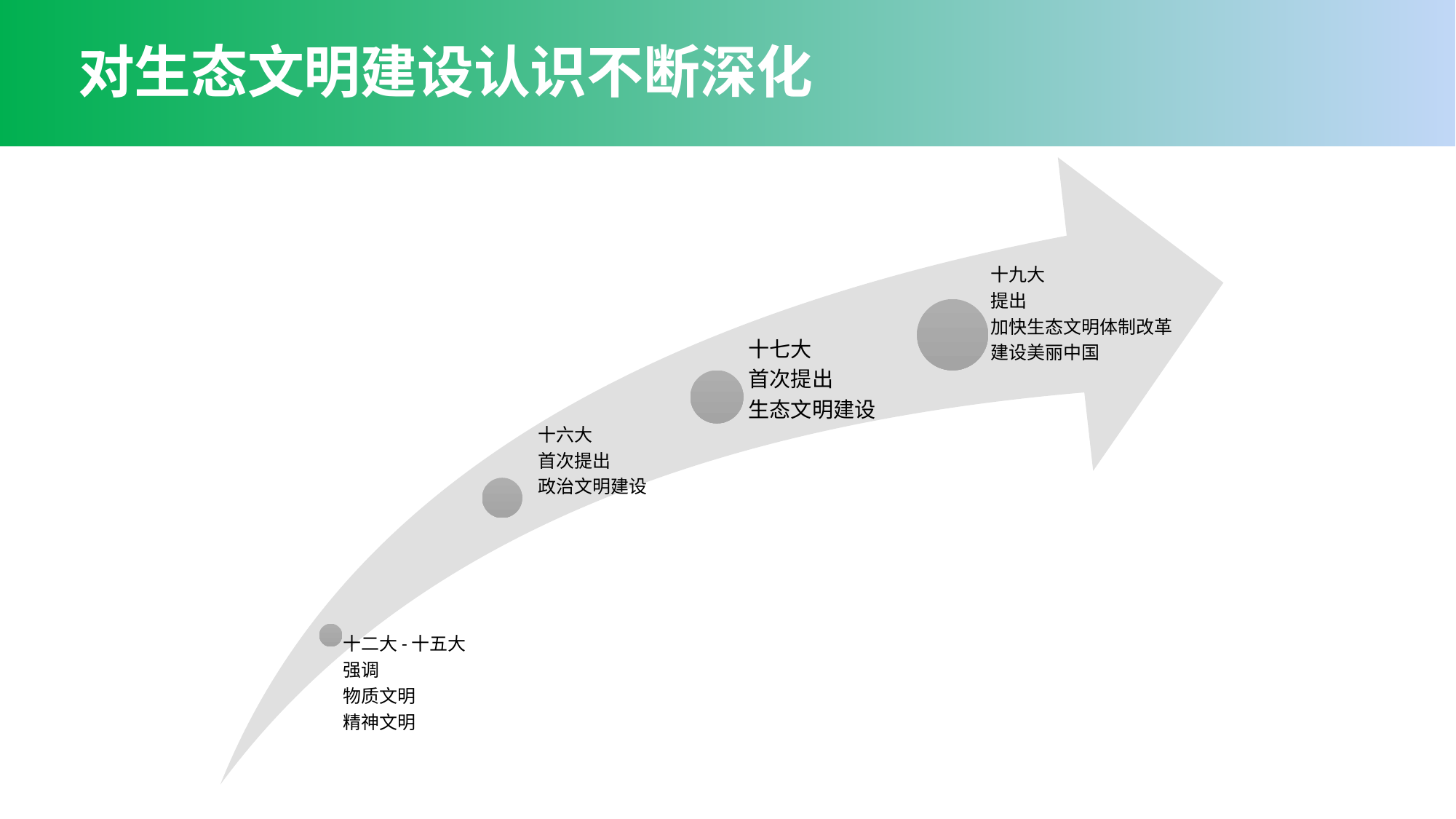

对生态文明建设认识不断深化
十二大-十五大
强调
物质文明
精神文明
十六大
首次提出
政治文明建设

十九大
提出
加快生态文明体制改革
建设美丽中国

十七大
首次提出
生态文明建设